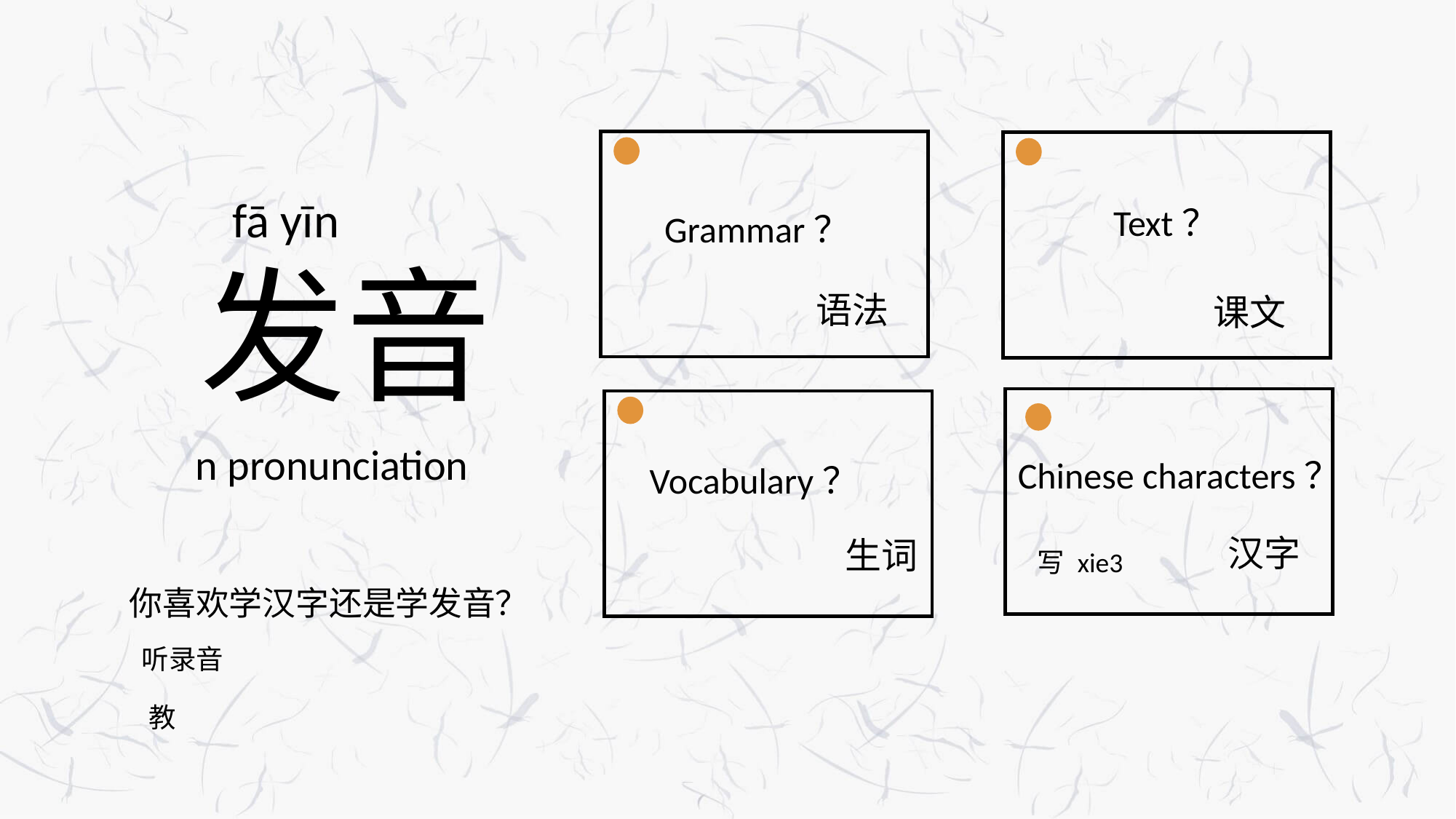

fā yīn
Text？
Grammar？

         发音
                             n pronunciation
语法
课文

Chinese characters？
Vocabulary？
汉字
生词
写 xie3
你喜欢学汉字还是学发音？
听录音
教